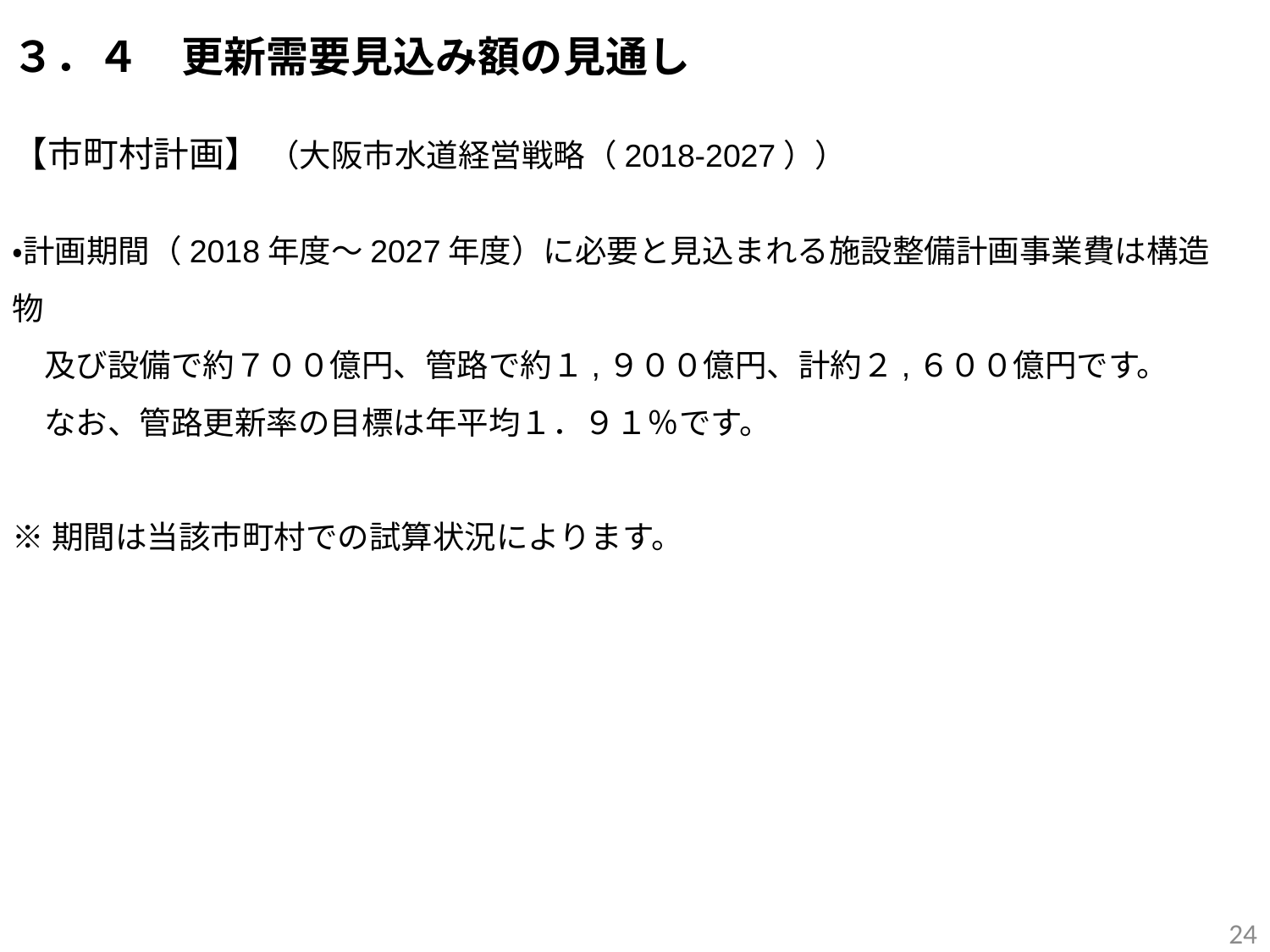

３．４　更新需要見込み額の見通し

【市町村計画】 （大阪市水道経営戦略（2018-2027））

・計画期間（2018年度～2027年度）に必要と見込まれる施設整備計画事業費は構造物
　及び設備で約７００億円、管路で約１,９００億円、計約２,６００億円です。
　なお、管路更新率の目標は年平均１．９１％です。

※期間は当該市町村での試算状況によります。

24